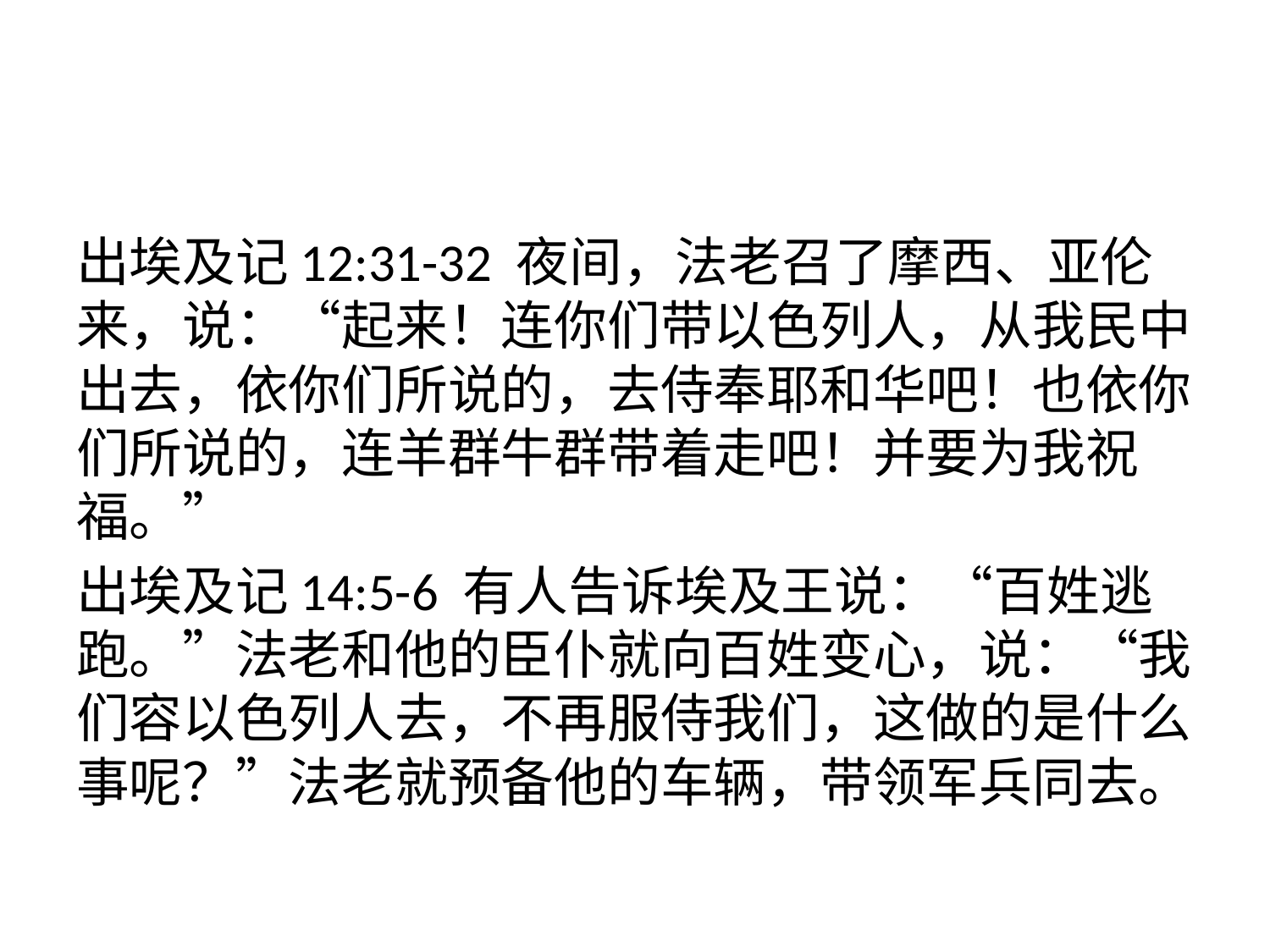

#
出埃及记12:31-32 夜间，法老召了摩西、亚伦来，说：“起来！连你们带以色列人，从我民中出去，依你们所说的，去侍奉耶和华吧！也依你们所说的，连羊群牛群带着走吧！并要为我祝福。”
出埃及记14:5-6 有人告诉埃及王说：“百姓逃跑。”法老和他的臣仆就向百姓变心，说：“我们容以色列人去，不再服侍我们，这做的是什么事呢？”法老就预备他的车辆，带领军兵同去。